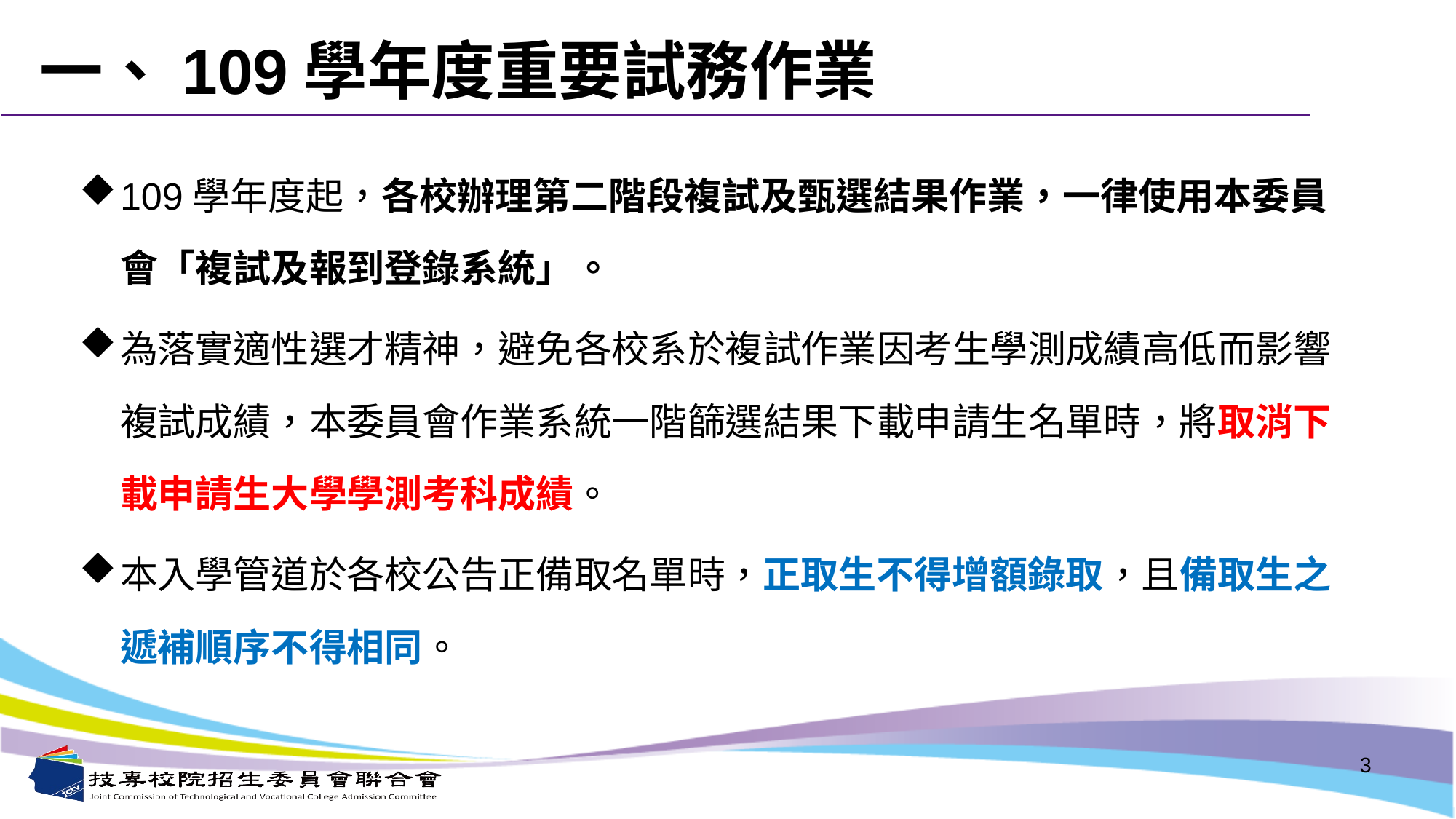

# 一、109學年度重要試務作業
109學年度起，各校辦理第二階段複試及甄選結果作業，一律使用本委員會「複試及報到登錄系統」。
為落實適性選才精神，避免各校系於複試作業因考生學測成績高低而影響複試成績，本委員會作業系統一階篩選結果下載申請生名單時，將取消下載申請生大學學測考科成績。
本入學管道於各校公告正備取名單時，正取生不得增額錄取，且備取生之遞補順序不得相同。

3